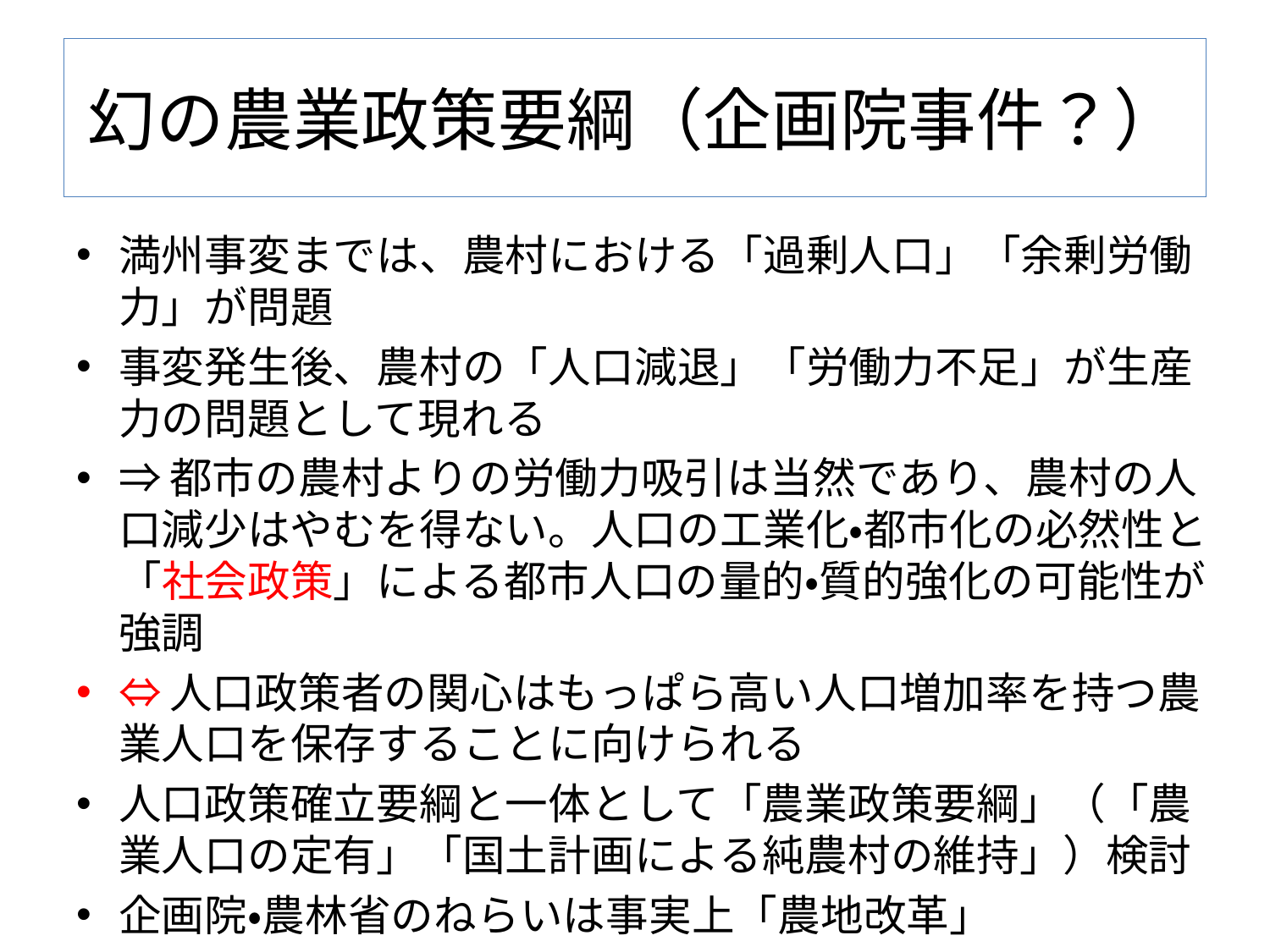

# 幻の農業政策要綱（企画院事件？）
満州事変までは、農村における「過剰人口」「余剰労働力」が問題
事変発生後、農村の「人口減退」「労働力不足」が生産力の問題として現れる
⇒都市の農村よりの労働力吸引は当然であり、農村の人口減少はやむを得ない。人口の工業化・都市化の必然性と「社会政策」による都市人口の量的・質的強化の可能性が強調
⇔人口政策者の関心はもっぱら高い人口増加率を持つ農業人口を保存することに向けられる
人口政策確立要綱と一体として「農業政策要綱」（「農業人口の定有」「国土計画による純農村の維持」）検討
企画院・農林省のねらいは事実上「農地改革」